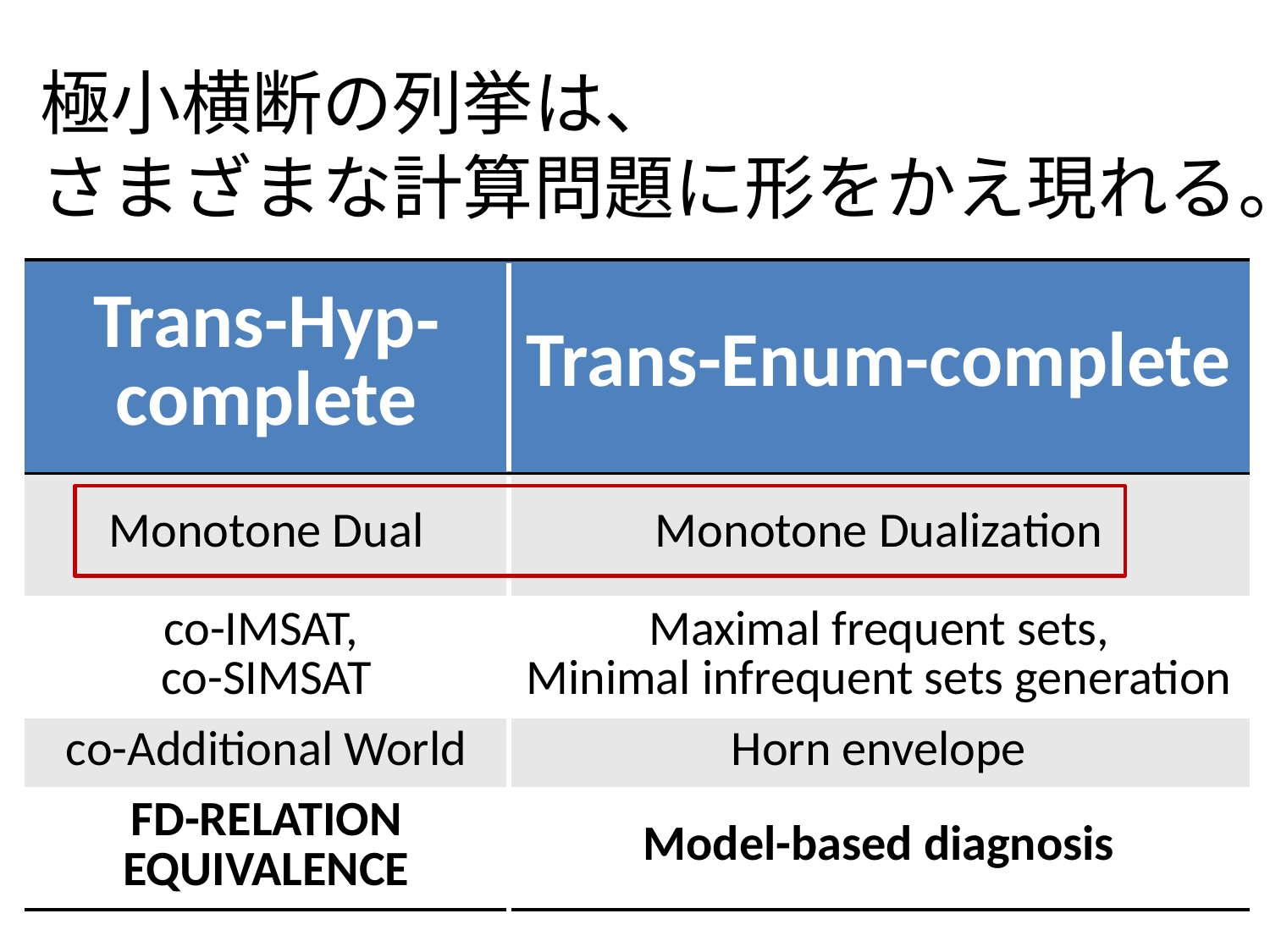

極小横断の列挙は、
さまざまな計算問題に形をかえ現れる。
| Trans-Hyp-complete | Trans-Enum-complete |
| --- | --- |
| Monotone Dual | Monotone Dualization |
| co-IMSAT, co-SIMSAT | Maximal frequent sets, Minimal infrequent sets generation |
| co-Additional World | Horn envelope |
| FD-RELATION EQUIVALENCE | Model-based diagnosis |